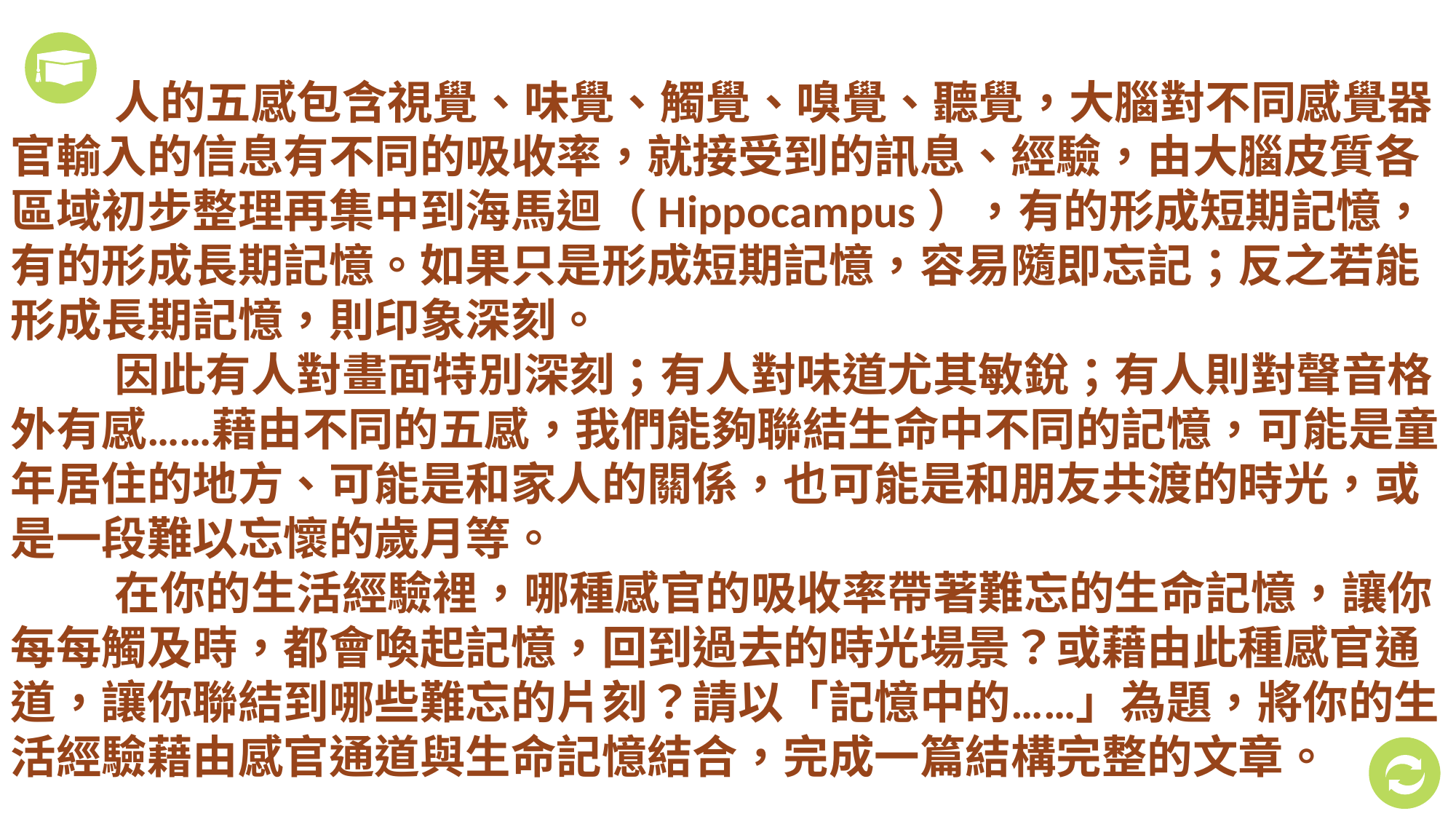

人的五感包含視覺、味覺、觸覺、嗅覺、聽覺，大腦對不同感覺器官輸入的信息有不同的吸收率，就接受到的訊息、經驗，由大腦皮質各區域初步整理再集中到海馬迴（Hippocampus），有的形成短期記憶，有的形成長期記憶。如果只是形成短期記憶，容易隨即忘記；反之若能形成長期記憶，則印象深刻。
         因此有人對畫面特別深刻；有人對味道尤其敏銳；有人則對聲音格外有感……藉由不同的五感，我們能夠聯結生命中不同的記憶，可能是童年居住的地方、可能是和家人的關係，也可能是和朋友共渡的時光，或是一段難以忘懷的歲月等。
         在你的生活經驗裡，哪種感官的吸收率帶著難忘的生命記憶，讓你每每觸及時，都會喚起記憶，回到過去的時光場景？或藉由此種感官通道，讓你聯結到哪些難忘的片刻？請以「記憶中的……」為題，將你的生活經驗藉由感官通道與生命記憶結合，完成一篇結構完整的文章。